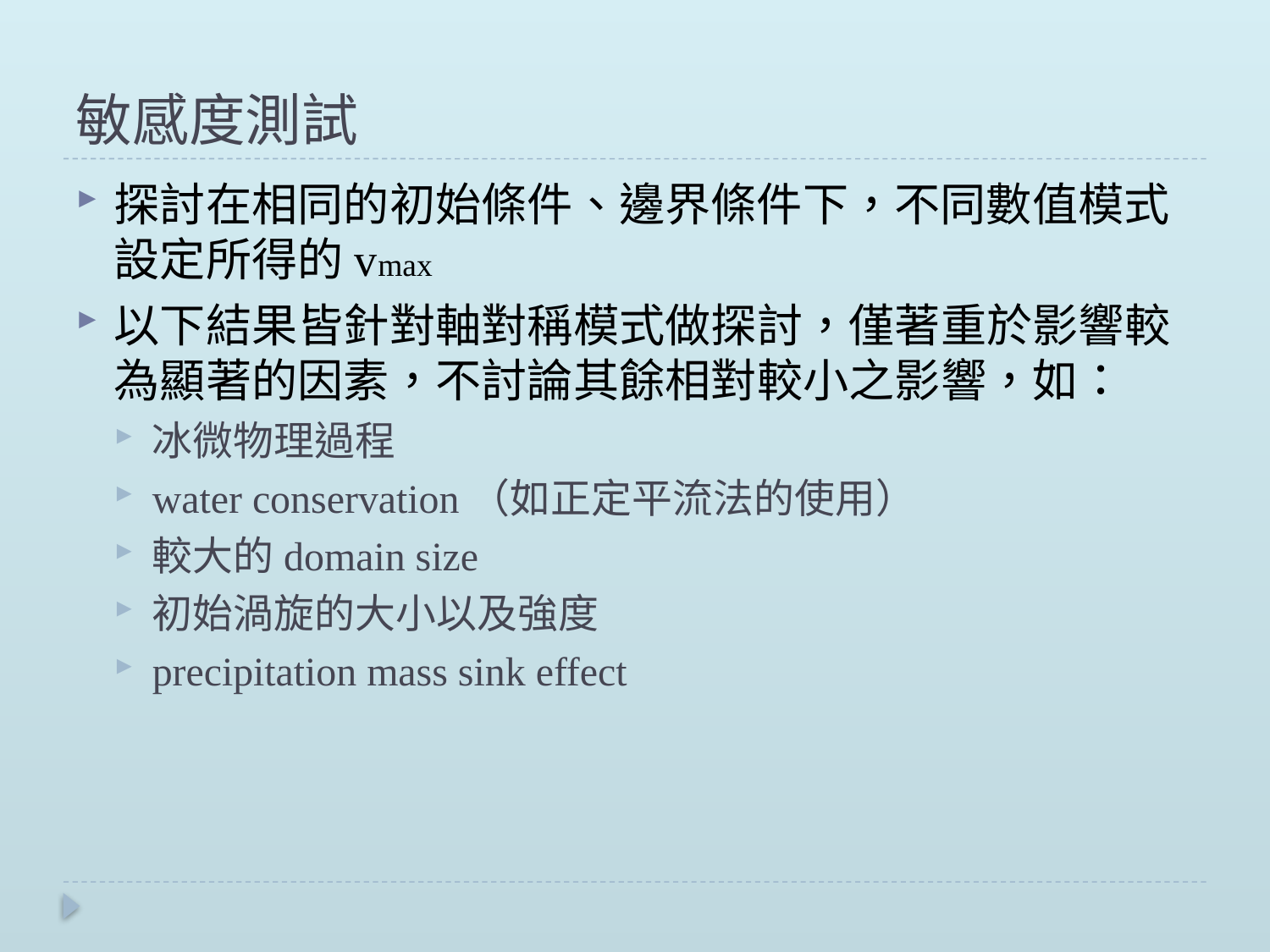

# 敏感度測試
探討在相同的初始條件、邊界條件下，不同數值模式設定所得的vmax
以下結果皆針對軸對稱模式做探討，僅著重於影響較為顯著的因素，不討論其餘相對較小之影響，如：
冰微物理過程
water conservation（如正定平流法的使用）
較大的domain size
初始渦旋的大小以及強度
precipitation mass sink effect